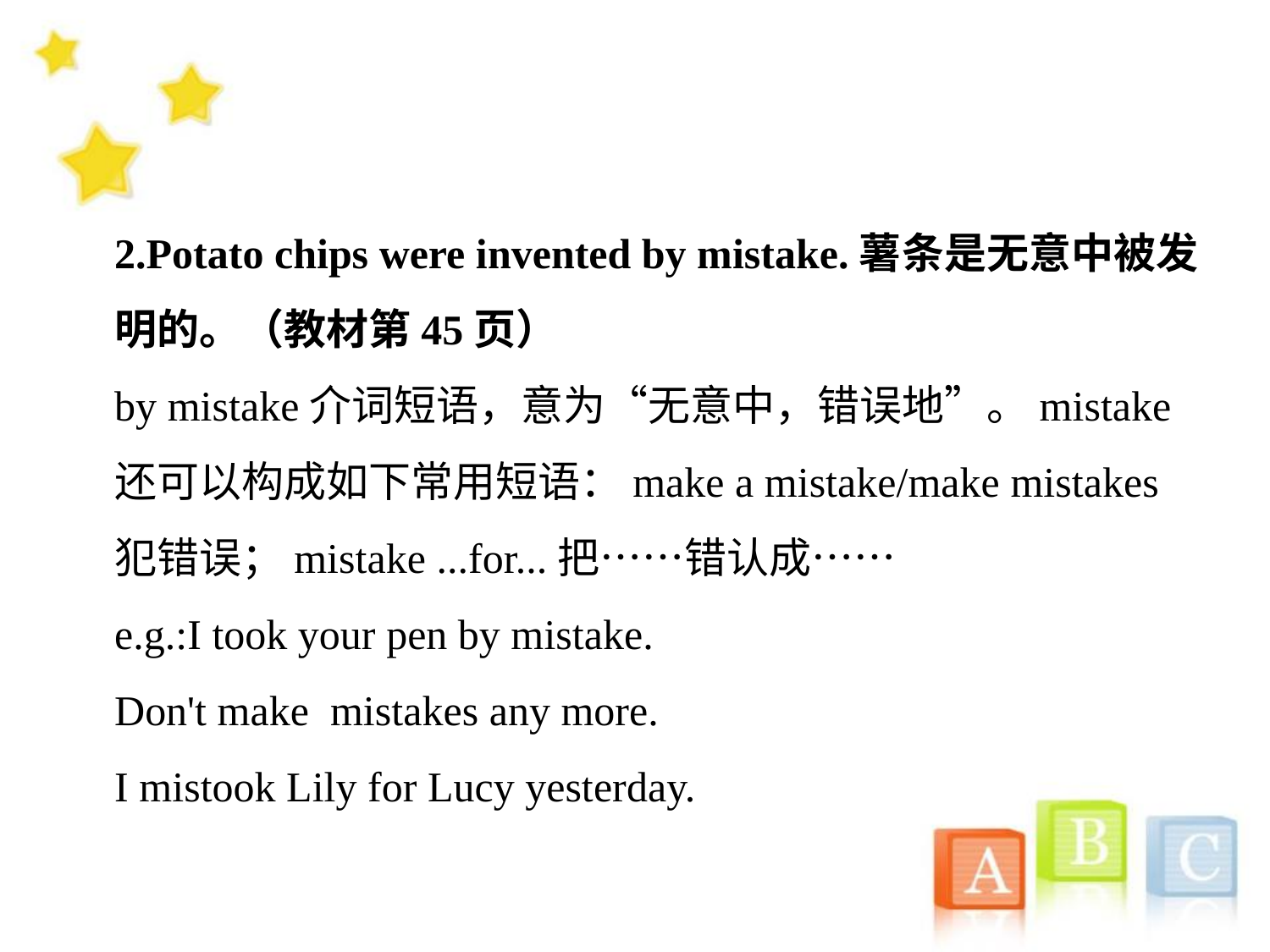

2.Potato chips were invented by mistake.薯条是无意中被发明的。（教材第45页）
by mistake介词短语，意为“无意中，错误地”。mistake还可以构成如下常用短语：make a mistake/make mistakes犯错误；mistake ...for...把……错认成……
e.g.:I took your pen by mistake.
Don't make  mistakes any more.
I mistook Lily for Lucy yesterday.